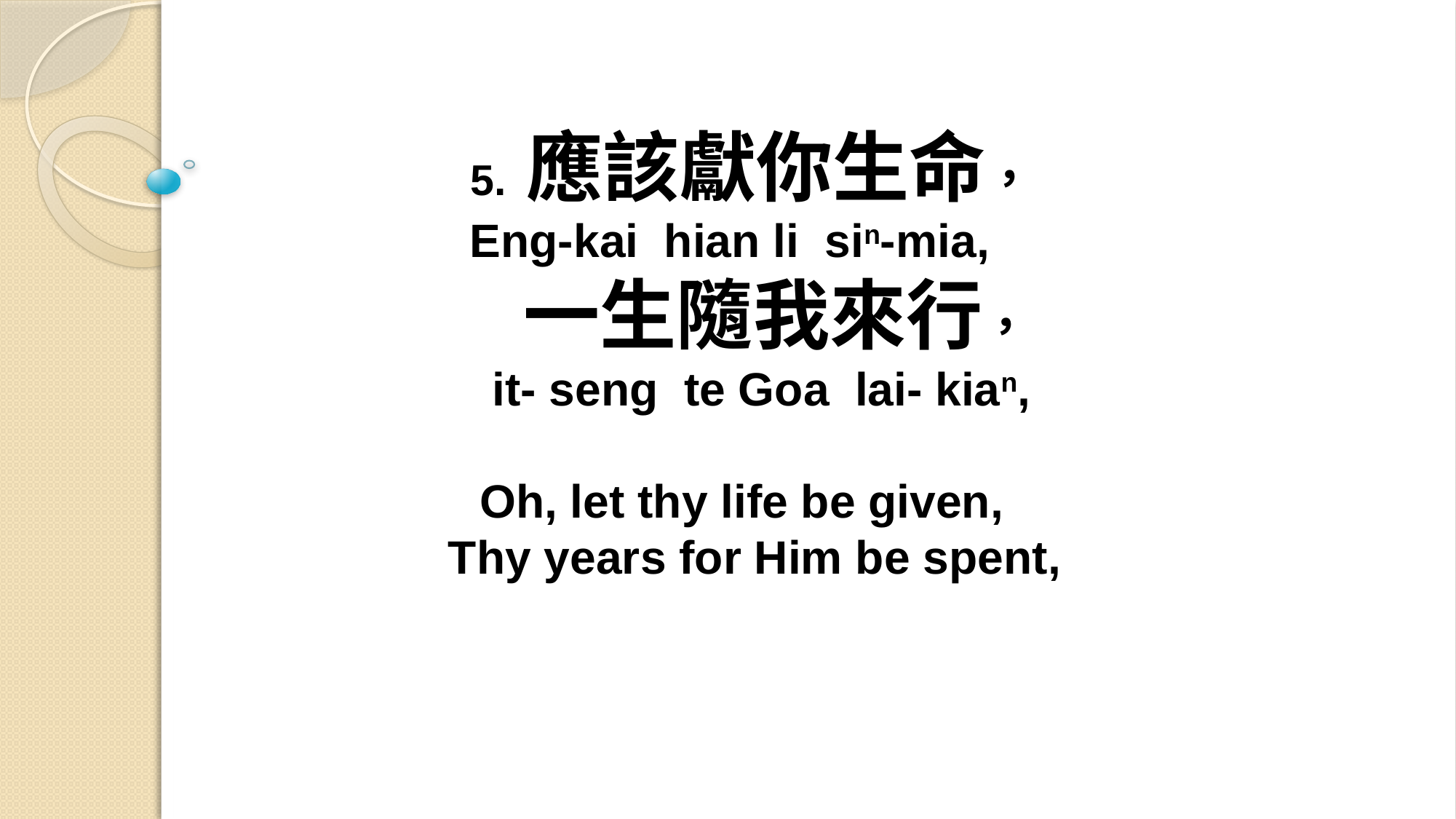

# 5. 應該獻你生命， Eng-kai  hian li  sin-mia, 一生隨我來行， it- seng  te Goa  lai- kian, Oh, let thy life be given, Thy years for Him be spent,